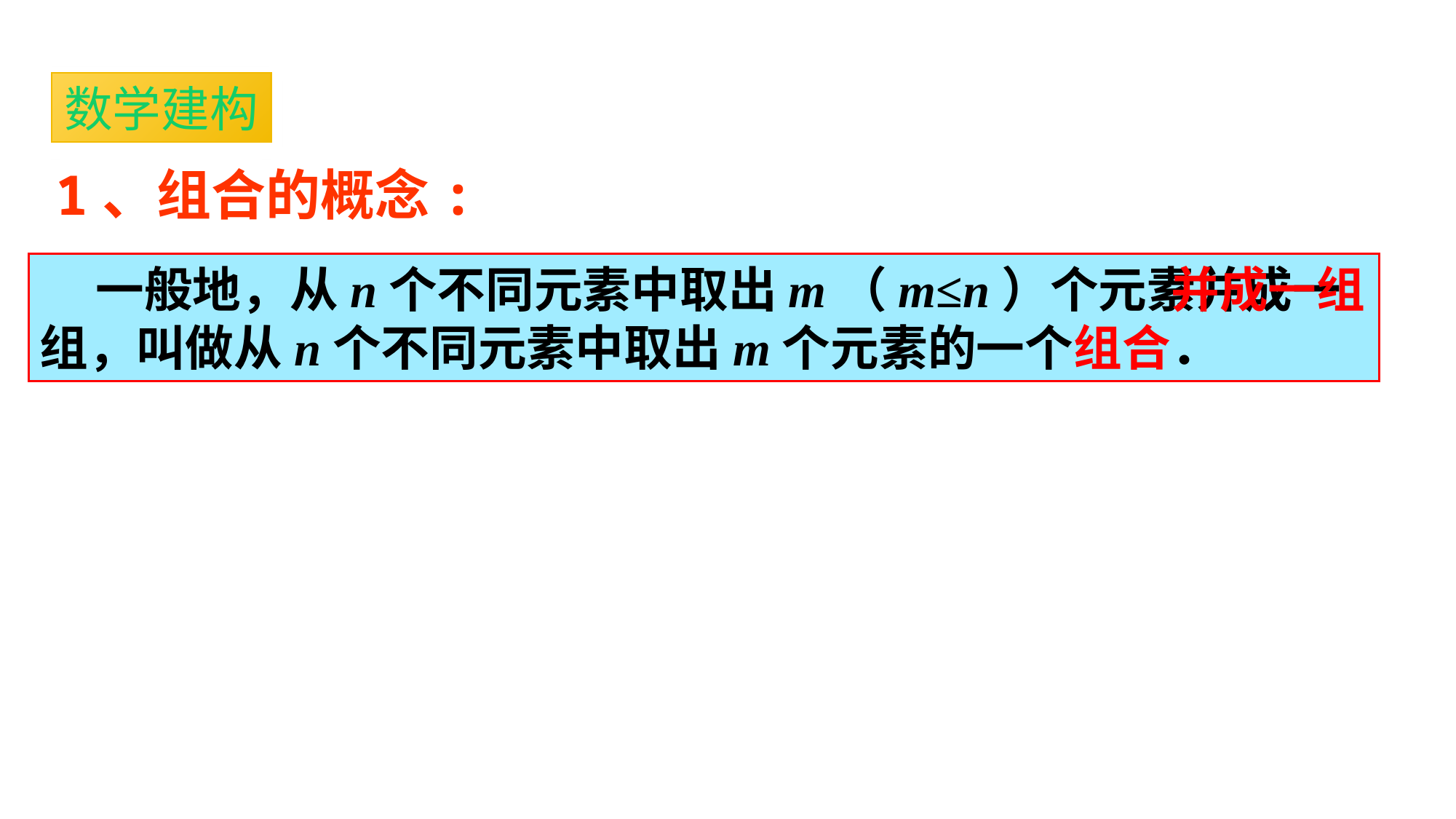

数学建构
1、组合的概念:
并成一组
    一般地，从n个不同元素中取出m（m≤n）个元素并成一组，叫做从n个不同元素中取出m个元素的一个组合．